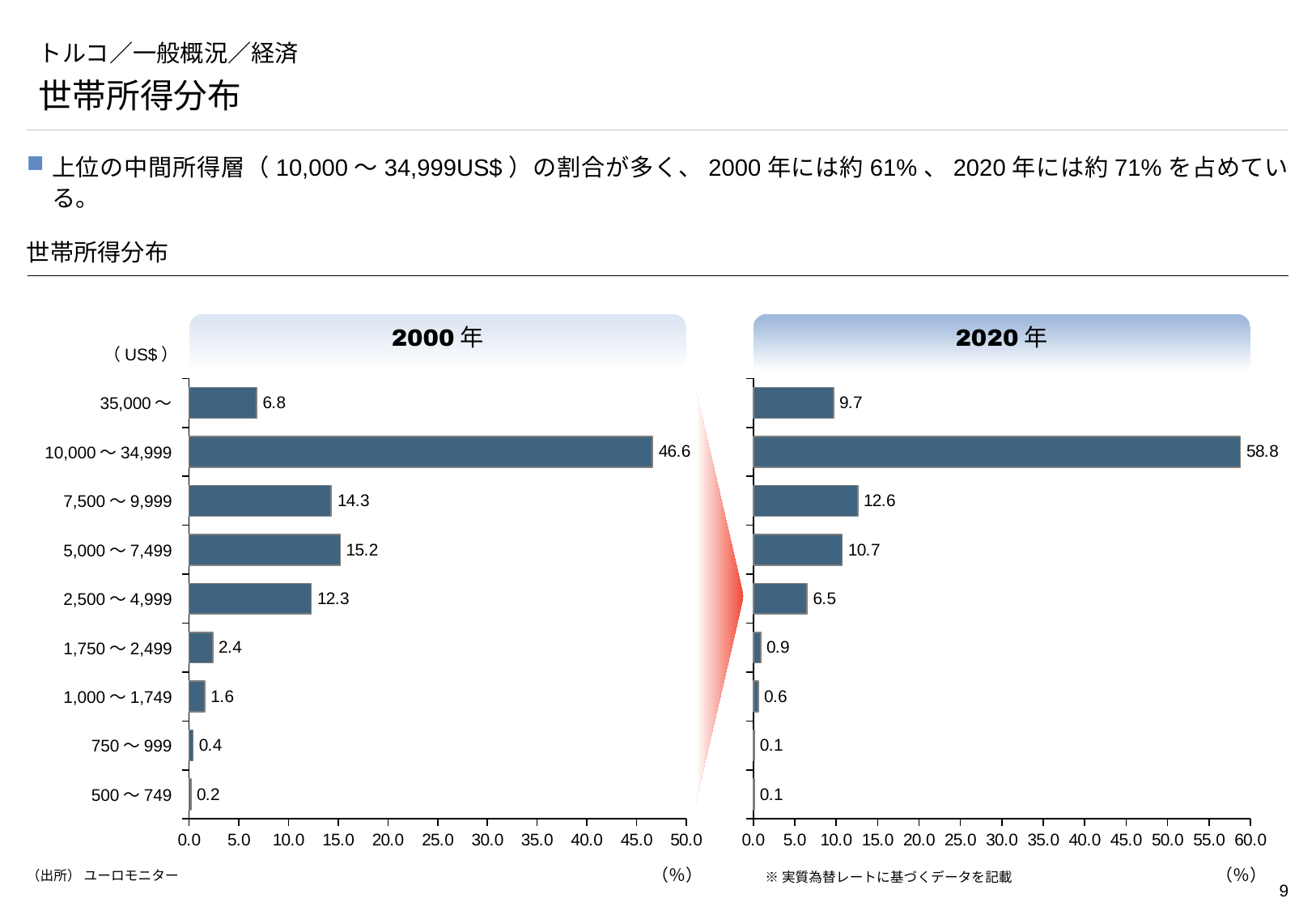

# トルコ／一般概況／経済
世帯所得分布
上位の中間所得層（10,000～34,999US$）の割合が多く、2000年には約61%、2020年には約71%を占めている。
世帯所得分布
2000年
2020年
（US$）

### Chart

| Category |  |
|---|---|

### Chart

| Category |  |
|---|---|
35,000～
10,000～34,999
7,500～9,999
5,000～7,499

2,500～4,999
1,750～2,499
1,000～1,749
750～999
500～749
（％）
（％）
（出所） ユーロモニター
※実質為替レートに基づくデータを記載